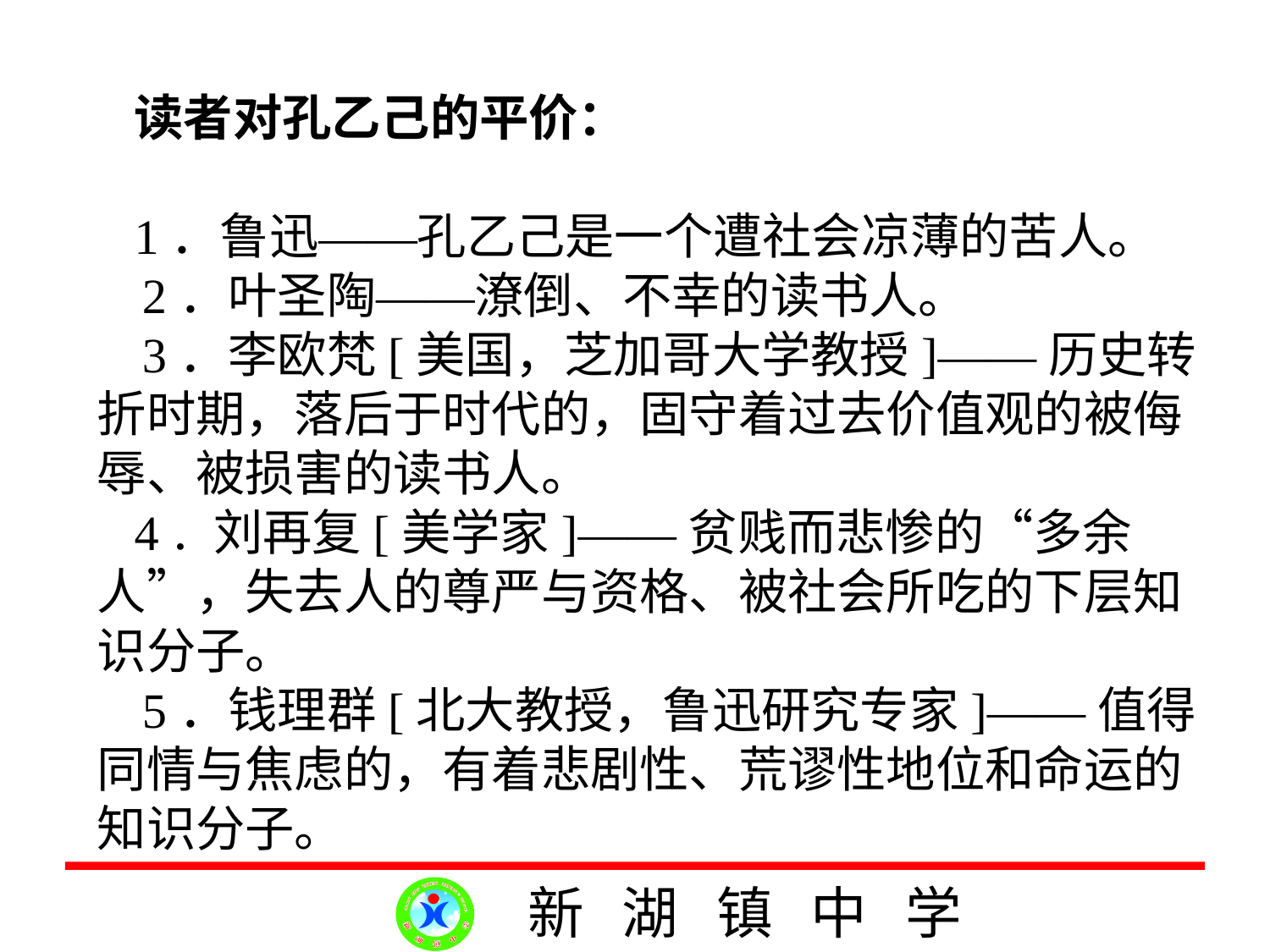

读者对孔乙己的平价：
   1．鲁迅——孔乙己是一个遭社会凉薄的苦人。
   2．叶圣陶——潦倒、不幸的读书人。
   3．李欧梵[美国，芝加哥大学教授]——历史转折时期，落后于时代的，固守着过去价值观的被侮辱、被损害的读书人。
4．刘再复[美学家]——贫贱而悲惨的“多余人”，失去人的尊严与资格、被社会所吃的下层知识分子。
   5．钱理群[北大教授，鲁迅研究专家]——值得同情与焦虑的，有着悲剧性、荒谬性地位和命运的知识分子。